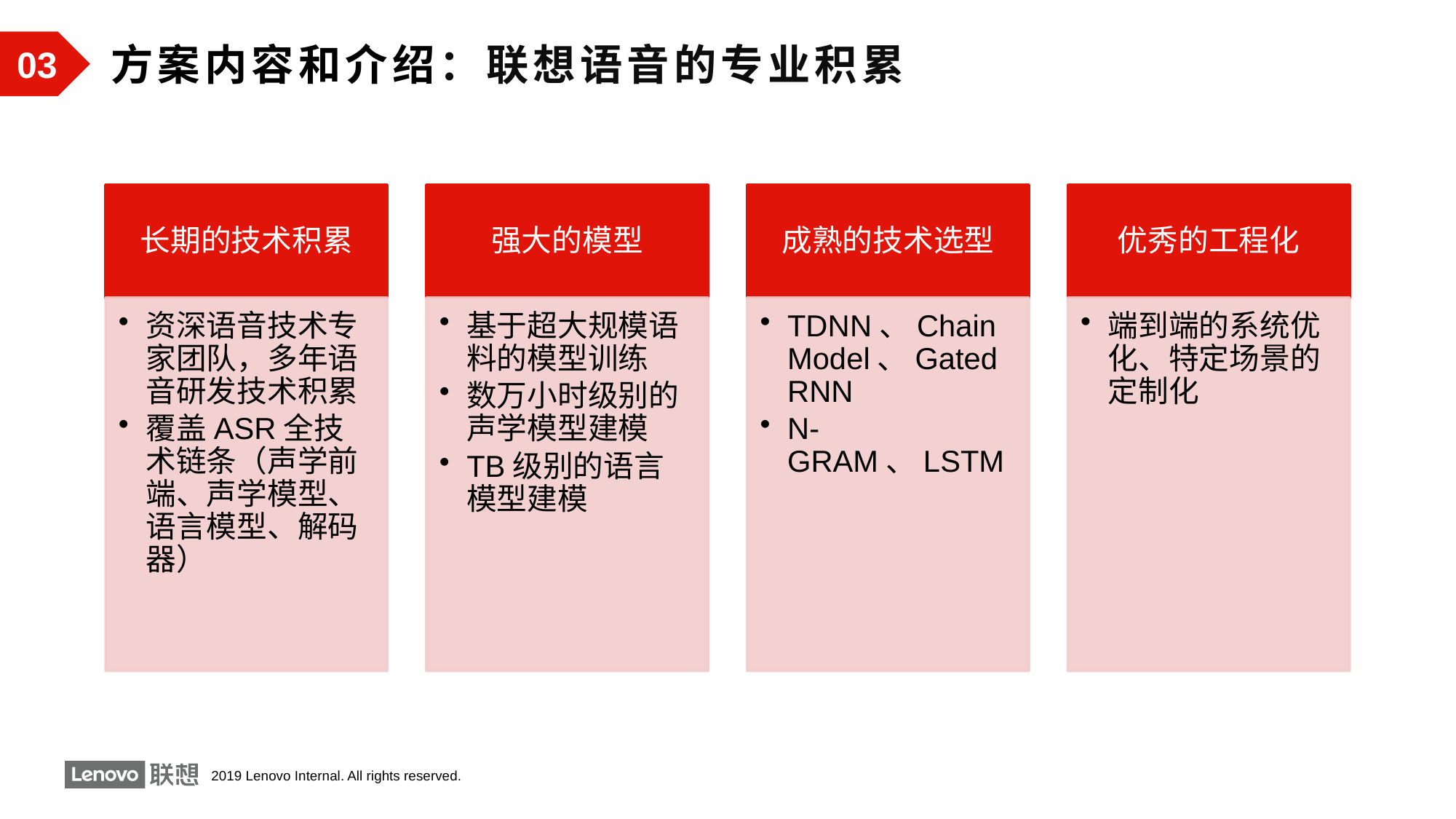

方案内容和介绍：联想语音的专业积累
03
长期的技术积累
资深语音技术专家团队，多年语音研发技术积累
覆盖ASR全技术链条（声学前端、声学模型、语言模型、解码器）
强大的模型
基于超大规模语料的模型训练
数万小时级别的声学模型建模
TB级别的语言模型建模
成熟的技术选型
TDNN、Chain Model、Gated RNN
N-GRAM、LSTM
优秀的工程化
端到端的系统优化、特定场景的定制化